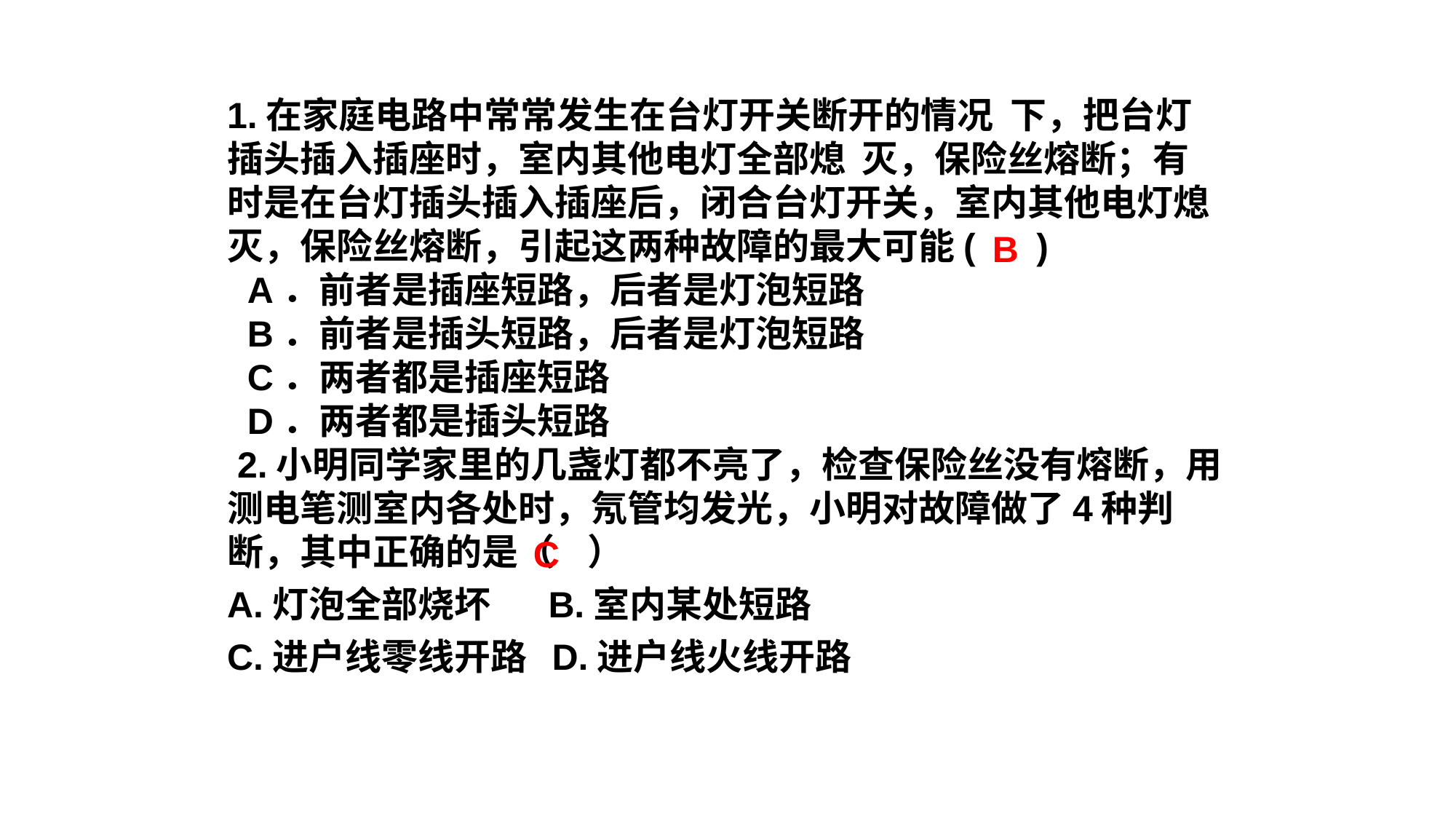

1.在家庭电路中常常发生在台灯开关断开的情况  下，把台灯插头插入插座时，室内其他电灯全部熄  灭，保险丝熔断；有时是在台灯插头插入插座后，闭合台灯开关，室内其他电灯熄灭，保险丝熔断，引起这两种故障的最大可能(      )
  A．前者是插座短路，后者是灯泡短路
  B．前者是插头短路，后者是灯泡短路
  C．两者都是插座短路
  D．两者都是插头短路
 2.小明同学家里的几盏灯都不亮了，检查保险丝没有熔断，用测电笔测室内各处时，氖管均发光，小明对故障做了4种判断，其中正确的是（    ）
A.灯泡全部烧坏      B.室内某处短路
C.进户线零线开路  D.进户线火线开路
B
C